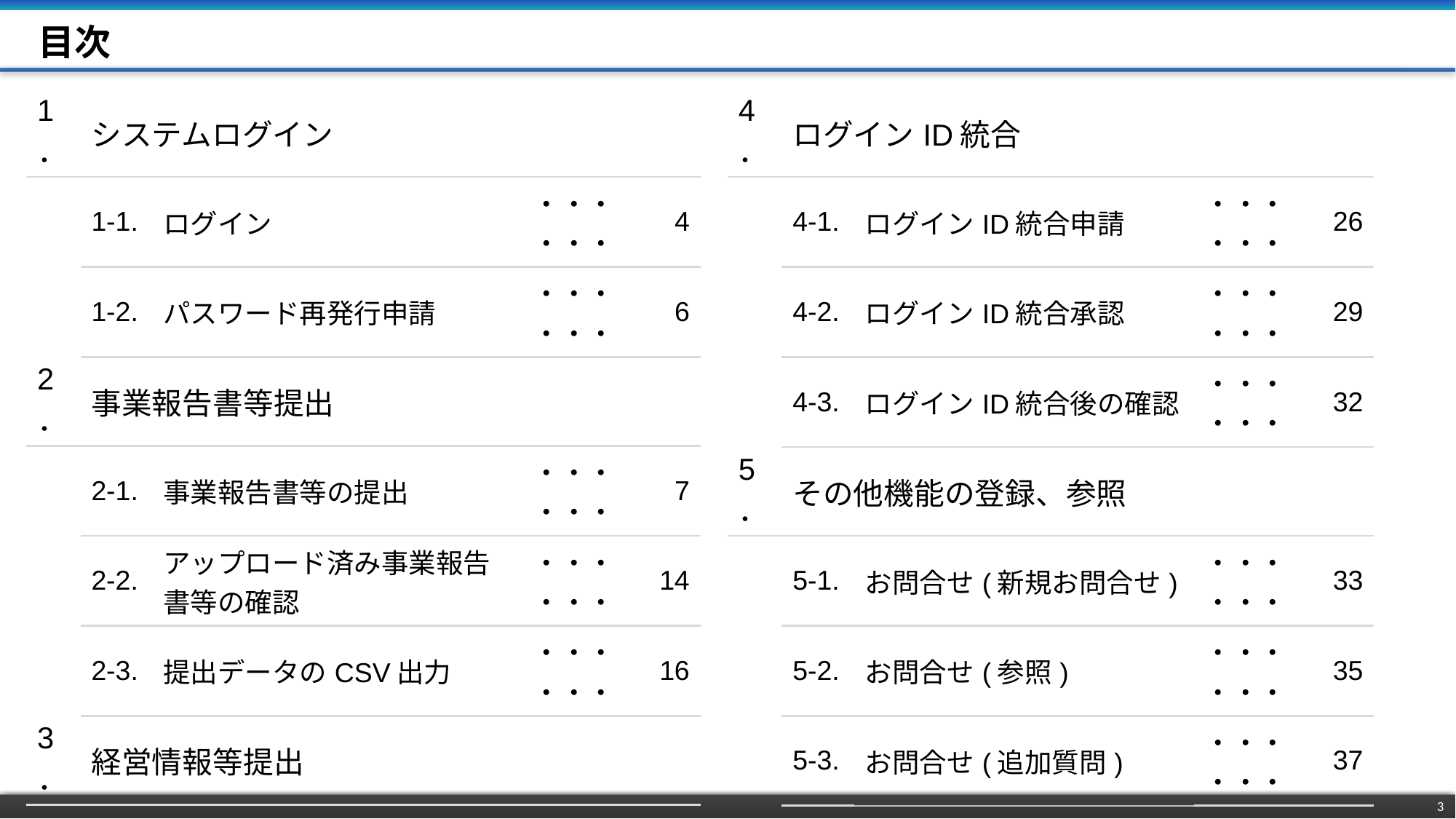

# 目次
| 1． | システムログイン |  |  |  |
| --- | --- | --- | --- | --- |
|  | 1-1. | ログイン | ・・・・・・ | 4 |
|  | 1-2. | パスワード再発行申請 | ・・・・・・ | 6 |
| 2． | 事業報告書等提出 |  |  |  |
|  | 2-1. | 事業報告書等の提出 | ・・・・・・ | 7 |
|  | 2-2. | アップロード済み事業報告書等の確認 | ・・・・・・ | 14 |
|  | 2-3. | 提出データのCSV出力 | ・・・・・・ | 16 |
| 3． | 経営情報等提出 |  |  |  |
|  | 3-1. | 経営情報等の提出 | ・・・・・・ | 18 |
|  | 3-2. | アップロード済み経営情報等の確認 | ・・・・・・ | 24 |
| 4． | ログインID統合 |  |  |  |
| --- | --- | --- | --- | --- |
|  | 4-1. | ログインID統合申請 | ・・・・・・ | 26 |
|  | 4-2. | ログインID統合承認 | ・・・・・・ | 29 |
|  | 4-3. | ログインID統合後の確認 | ・・・・・・ | 32 |
| 5． | その他機能の登録、参照 |  |  |  |
|  | 5-1. | お問合せ(新規お問合せ) | ・・・・・・ | 33 |
|  | 5-2. | お問合せ(参照) | ・・・・・・ | 35 |
|  | 5-3. | お問合せ(追加質問) | ・・・・・・ | 37 |
|  | 5-4. | FAQ | ・・・・・・ | 38 |
|  | 5-5. | 医療法人マスタ | ・・・・・・ | 39 |
|  | 5-6. | お知らせ | ・・・・・・ | 40 |